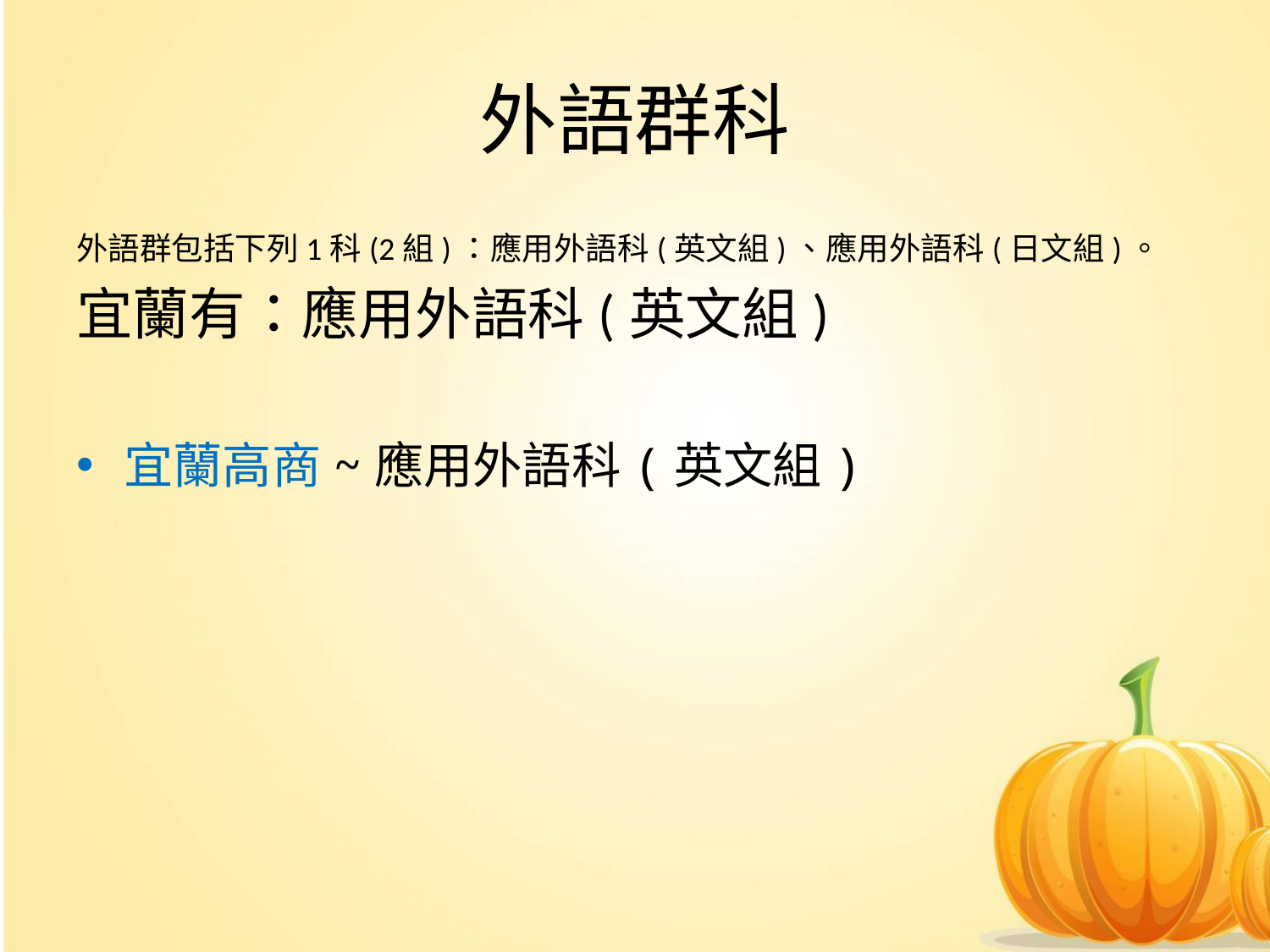

# 外語群科
外語群包括下列1科(2組)：應用外語科(英文組)、應用外語科(日文組)。
宜蘭有：應用外語科(英文組)

宜蘭高商~應用外語科(英文組)